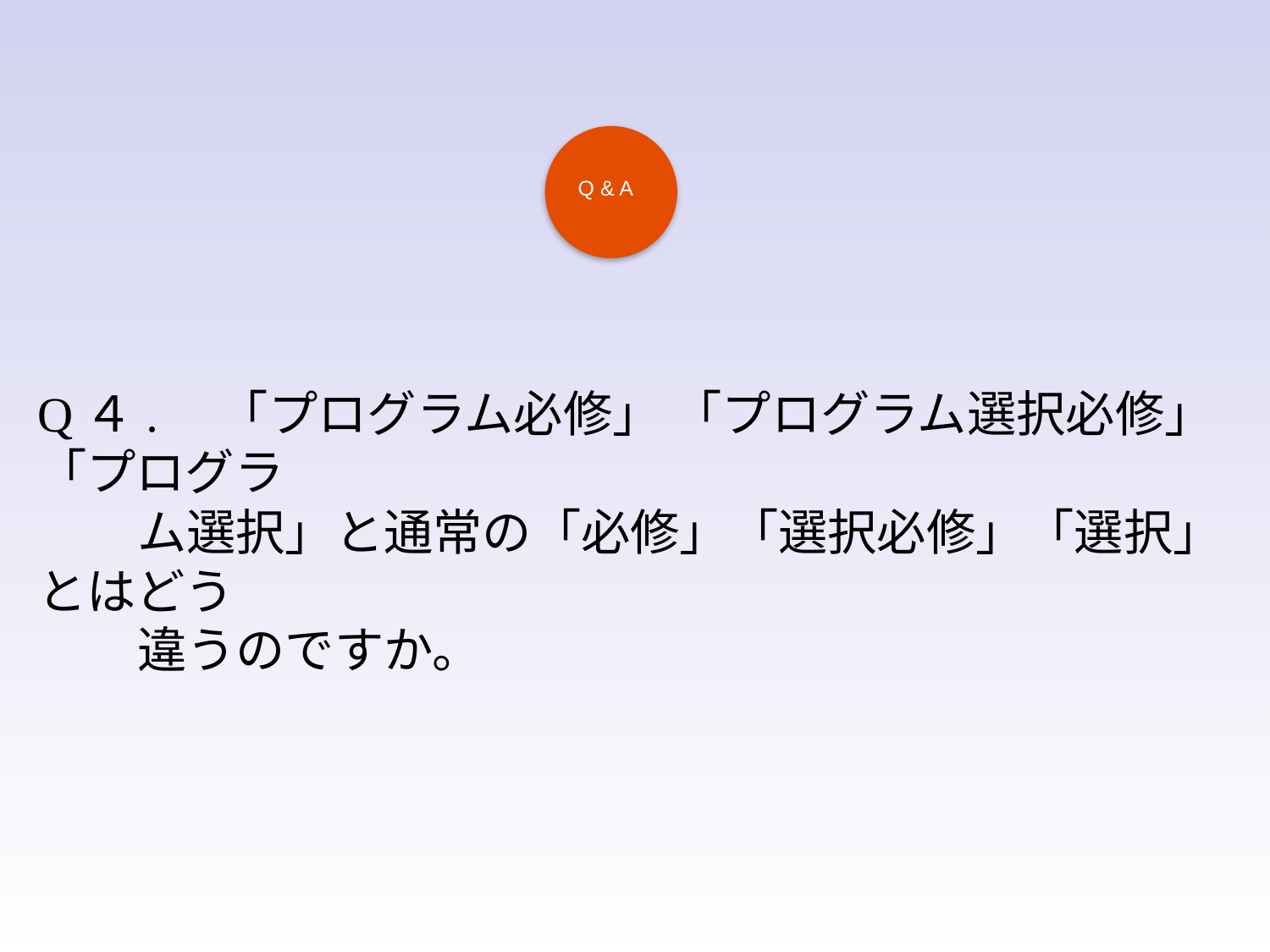

Q & A
Q４.　「プログラム必修」 「プログラム選択必修」「プログラ
        ム選択」と通常の「必修」「選択必修」「選択」とはどう
        違うのですか。